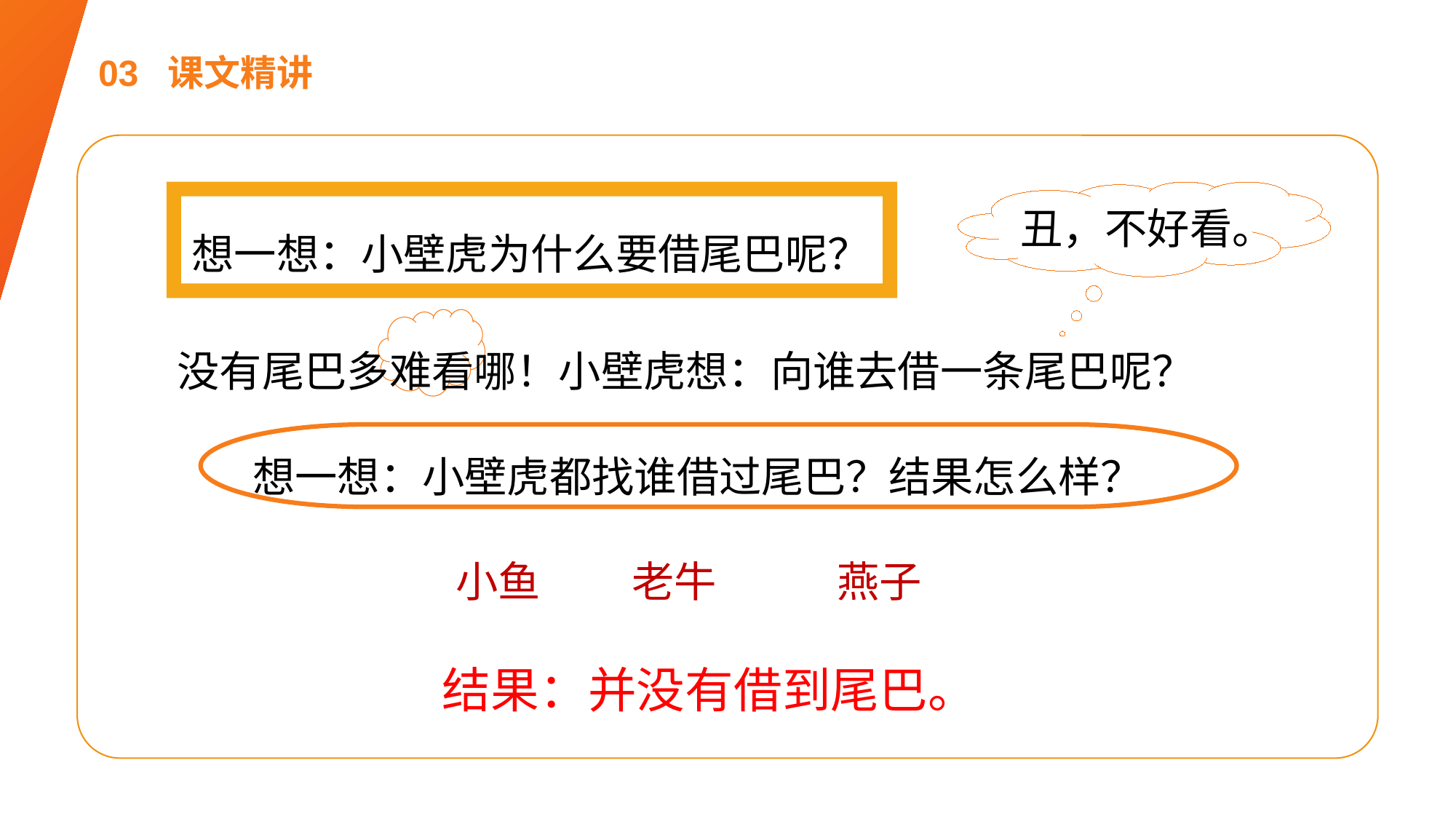

03  课文精讲
想一想：小壁虎为什么要借尾巴呢？
丑，不好看。
没有尾巴多难看哪！小壁虎想：向谁去借一条尾巴呢？

想一想：小壁虎都找谁借过尾巴？结果怎么样？

小鱼
老牛
燕子
结果：并没有借到尾巴。